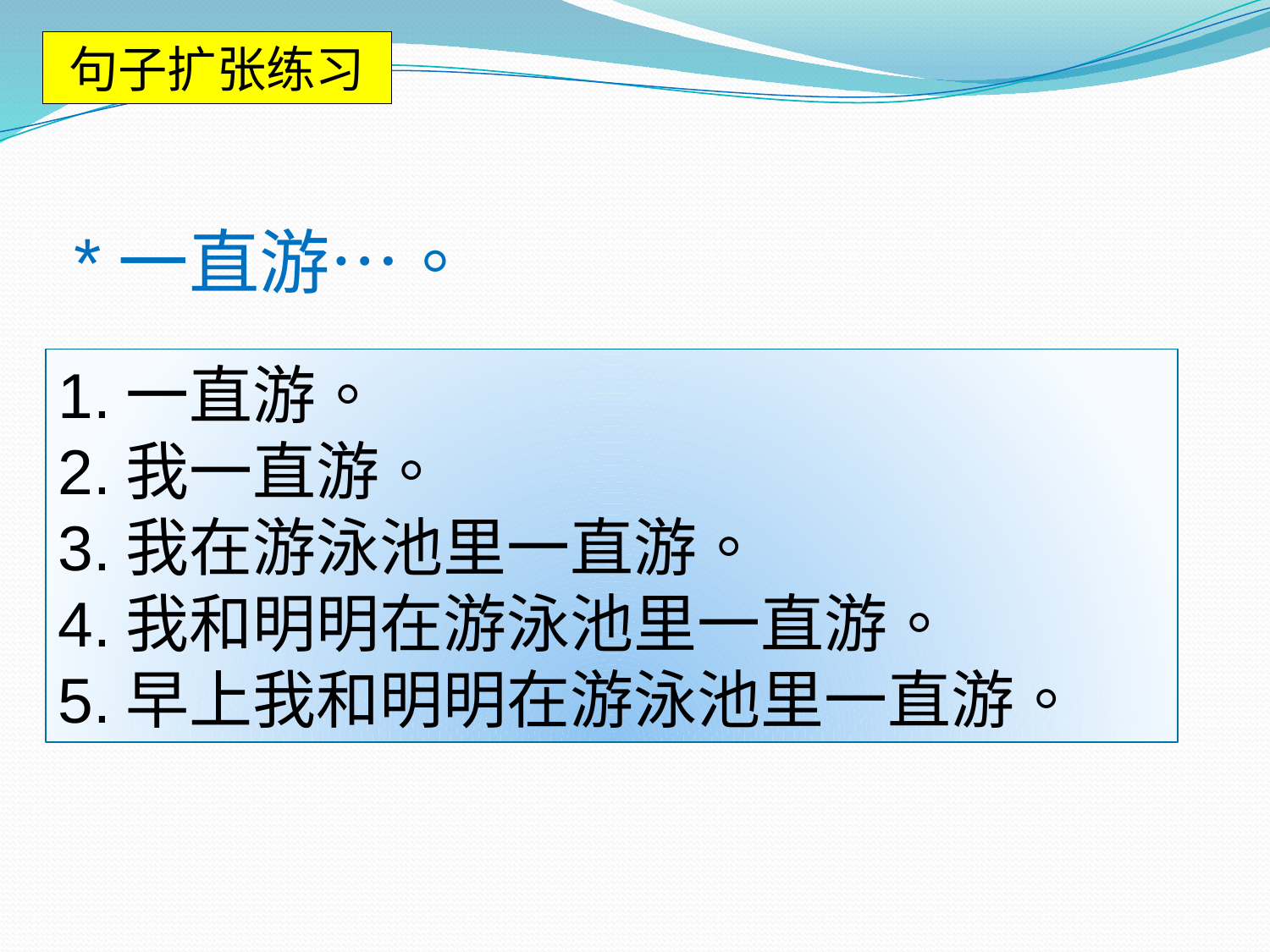

句子扩张练习
*一直游…。
1.一直游。
2.我一直游。
3.我在游泳池里一直游。
4.我和明明在游泳池里一直游。
5.早上我和明明在游泳池里一直游。